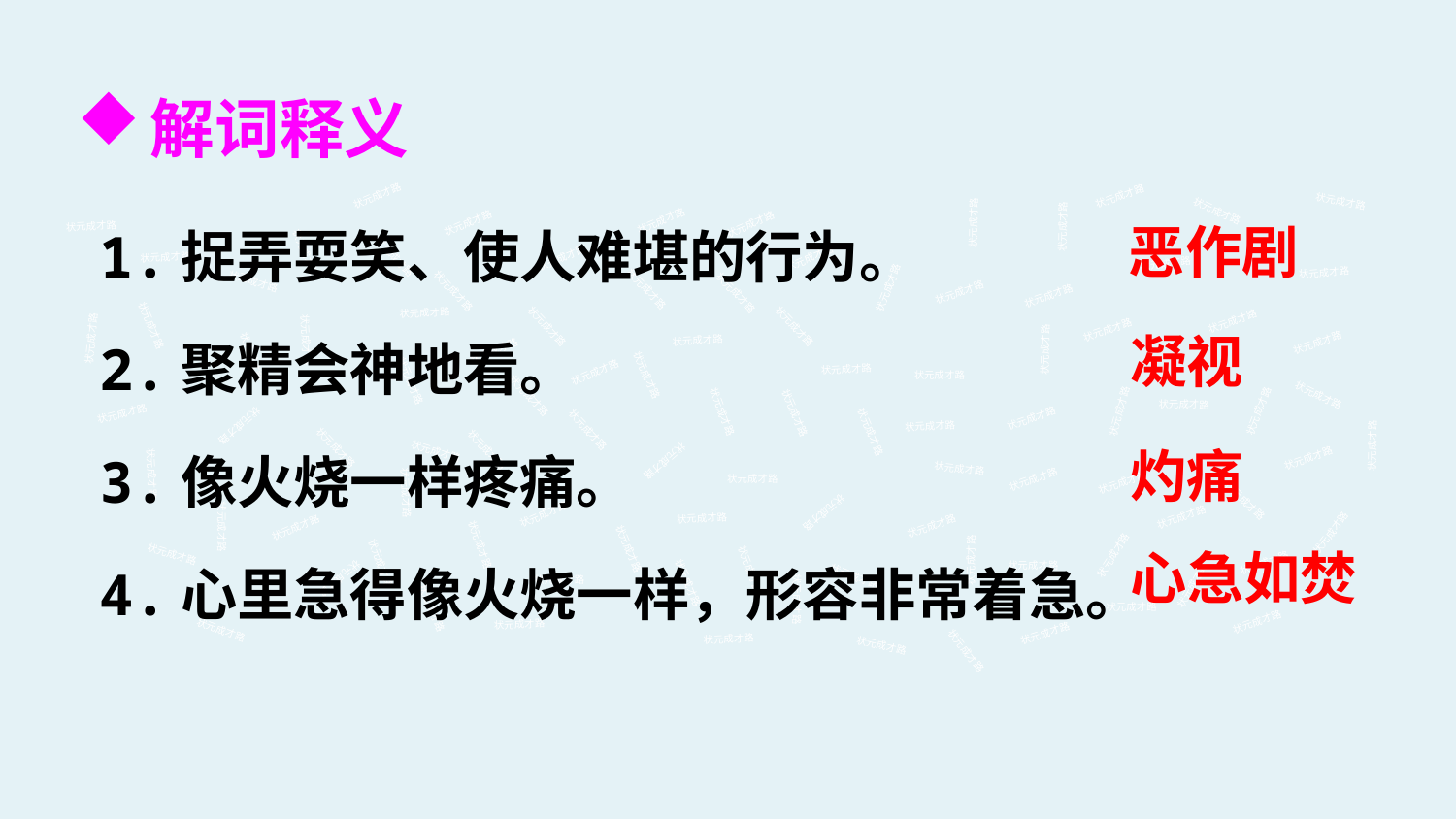

解词释义
状元成才路
状元成才路
状元成才路
1.捉弄耍笑、使人难堪的行为。
2.聚精会神地看。
3.像火烧一样疼痛。
4.心里急得像火烧一样，形容非常着急。
状元成才路
状元成才路
状元成才路
恶作剧
状元成才路
状元成才路
状元成才路
状元成才路
状元成才路
状元成才路
状元成才路
状元成才路
状元成才路
状元成才路
状元成才路
状元成才路
状元成才路
状元成才路
状元成才路
状元成才路
状元成才路
状元成才路
状元成才路
状元成才路
状元成才路
状元成才路
状元成才路
状元成才路
凝视
状元成才路
状元成才路
状元成才路
状元成才路
状元成才路
状元成才路
状元成才路
状元成才路
状元成才路
状元成才路
状元成才路
状元成才路
状元成才路
状元成才路
状元成才路
状元成才路
状元成才路
状元成才路
状元成才路
状元成才路
状元成才路
状元成才路
状元成才路
状元成才路
状元成才路
状元成才路
灼痛
状元成才路
状元成才路
状元成才路
状元成才路
状元成才路
状元成才路
状元成才路
状元成才路
状元成才路
状元成才路
状元成才路
状元成才路
状元成才路
状元成才路
状元成才路
状元成才路
状元成才路
状元成才路
状元成才路
状元成才路
状元成才路
心急如焚
状元成才路
状元成才路
状元成才路
状元成才路
状元成才路
状元成才路
状元成才路
状元成才路
状元成才路
状元成才路
状元成才路
状元成才路
状元成才路
状元成才路
状元成才路
状元成才路
状元成才路
状元成才路
状元成才路
状元成才路
状元成才路
状元成才路
状元成才路